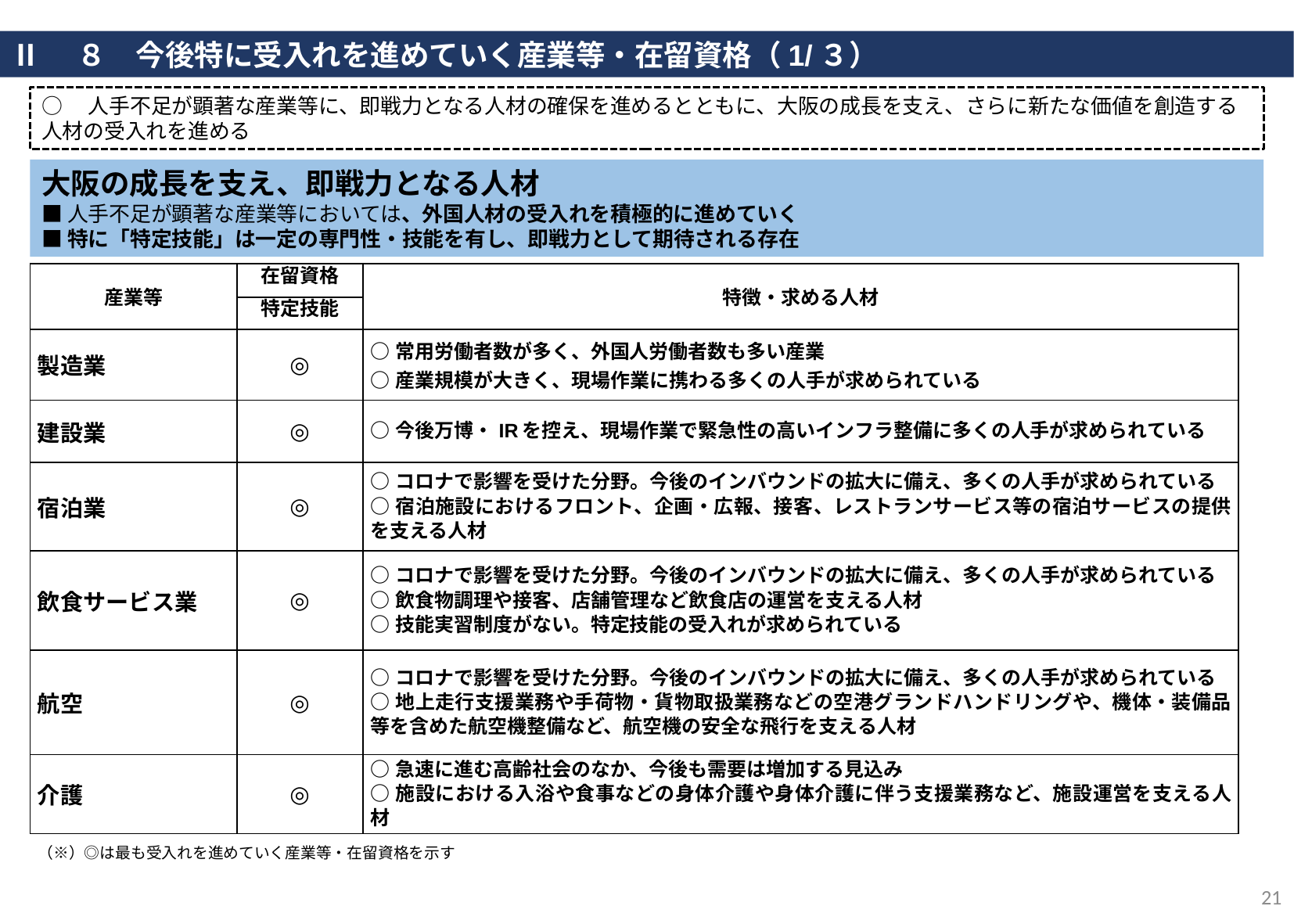

Ⅱ　８　今後特に受入れを進めていく産業等・在留資格（1/３）
○　人手不足が顕著な産業等に、即戦力となる人材の確保を進めるとともに、大阪の成長を支え、さらに新たな価値を創造する人材の受入れを進める
大阪の成長を支え、即戦力となる人材
■人手不足が顕著な産業等においては、外国人材の受入れを積極的に進めていく
■特に「特定技能」は一定の専門性・技能を有し、即戦力として期待される存在
| 産業等 | 在留資格 | 特徴・求める人材 |
| --- | --- | --- |
|  | 特定技能 |  |
| 製造業 | ◎ | ○常用労働者数が多く、外国人労働者数も多い産業 ○産業規模が大きく、現場作業に携わる多くの人手が求められている |
| 建設業 | ◎ | ○今後万博・IRを控え、現場作業で緊急性の高いインフラ整備に多くの人手が求められている |
| 宿泊業 | ◎ | ○コロナで影響を受けた分野。今後のインバウンドの拡大に備え、多くの人手が求められている ○宿泊施設におけるフロント、企画・広報、接客、レストランサービス等の宿泊サービスの提供を支える人材 |
| 飲食サービス業 | ◎ | ○コロナで影響を受けた分野。今後のインバウンドの拡大に備え、多くの人手が求められている ○飲食物調理や接客、店舗管理など飲食店の運営を支える人材 ○技能実習制度がない。特定技能の受入れが求められている |
| 航空 | ◎ | ○コロナで影響を受けた分野。今後のインバウンドの拡大に備え、多くの人手が求められている ○地上走行支援業務や手荷物・貨物取扱業務などの空港グランドハンドリングや、機体・装備品等を含めた航空機整備など、航空機の安全な飛行を支える人材 |
| 介護 | ◎ | ○急速に進む高齢社会のなか、今後も需要は増加する見込み ○施設における入浴や食事などの身体介護や身体介護に伴う支援業務など、施設運営を支える人材 |
（※）◎は最も受入れを進めていく産業等・在留資格を示す
21